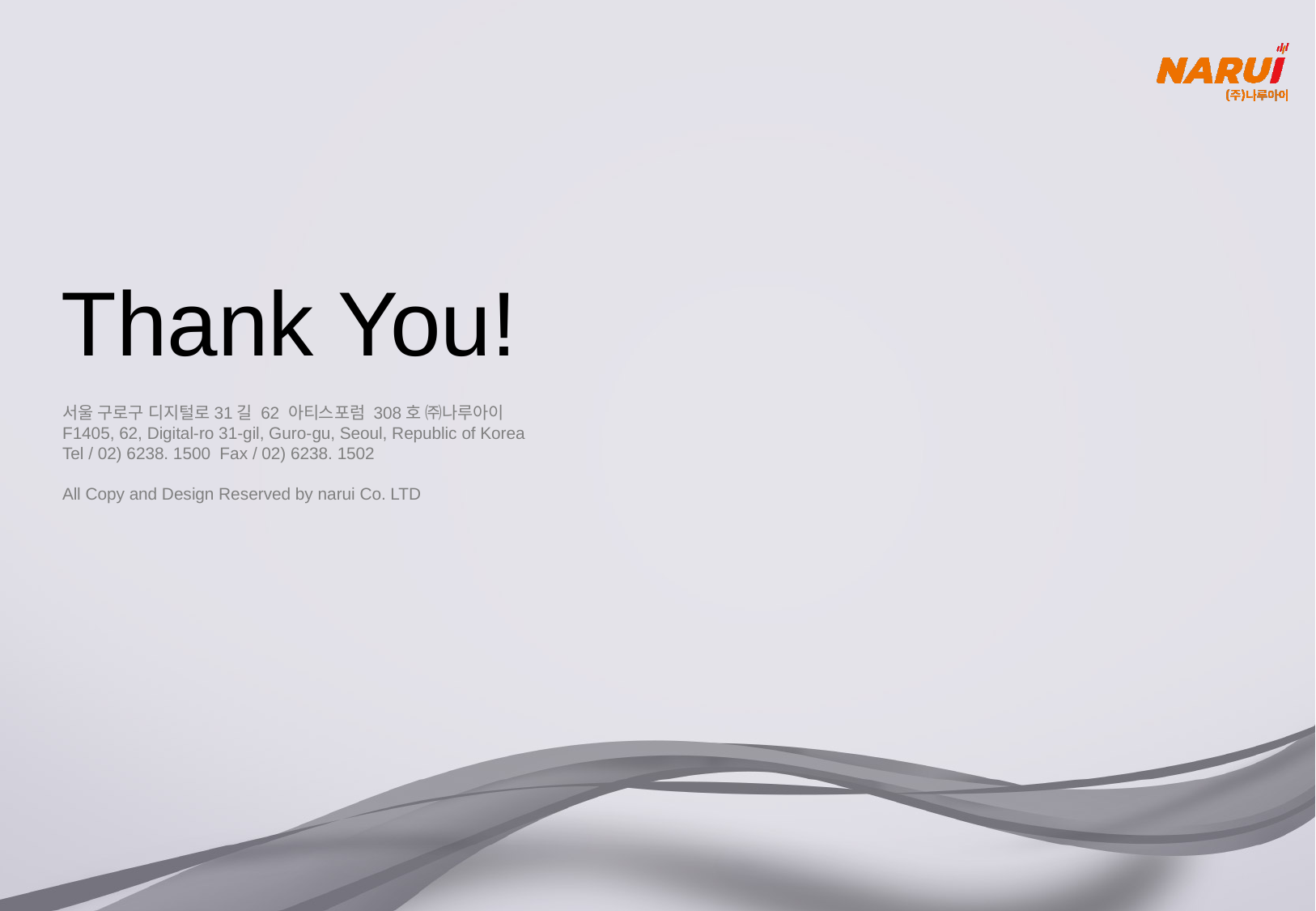

Thank You!
서울 구로구 디지털로31길 62 아티스포럼 308호 ㈜나루아이
F1405, 62, Digital-ro 31-gil, Guro-gu, Seoul, Republic of Korea
Tel / 02) 6238. 1500  Fax / 02) 6238. 1502

All Copy and Design Reserved by narui Co. LTD